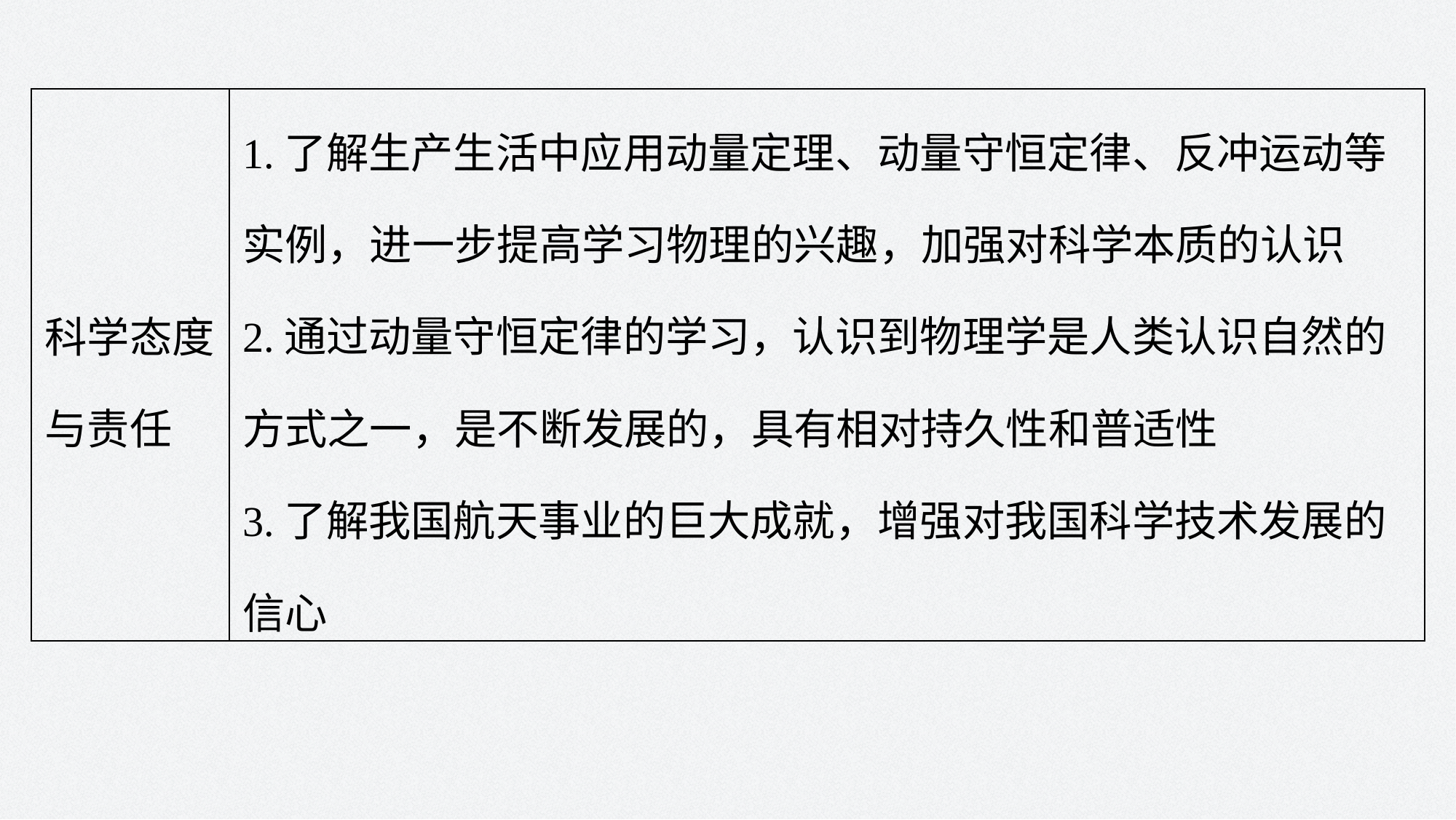

| 科学态度与责任 | 1.了解生产生活中应用动量定理、动量守恒定律、反冲运动等实例，进一步提高学习物理的兴趣，加强对科学本质的认识 2.通过动量守恒定律的学习，认识到物理学是人类认识自然的方式之一，是不断发展的，具有相对持久性和普适性 3.了解我国航天事业的巨大成就，增强对我国科学技术发展的信心 |
| --- | --- |